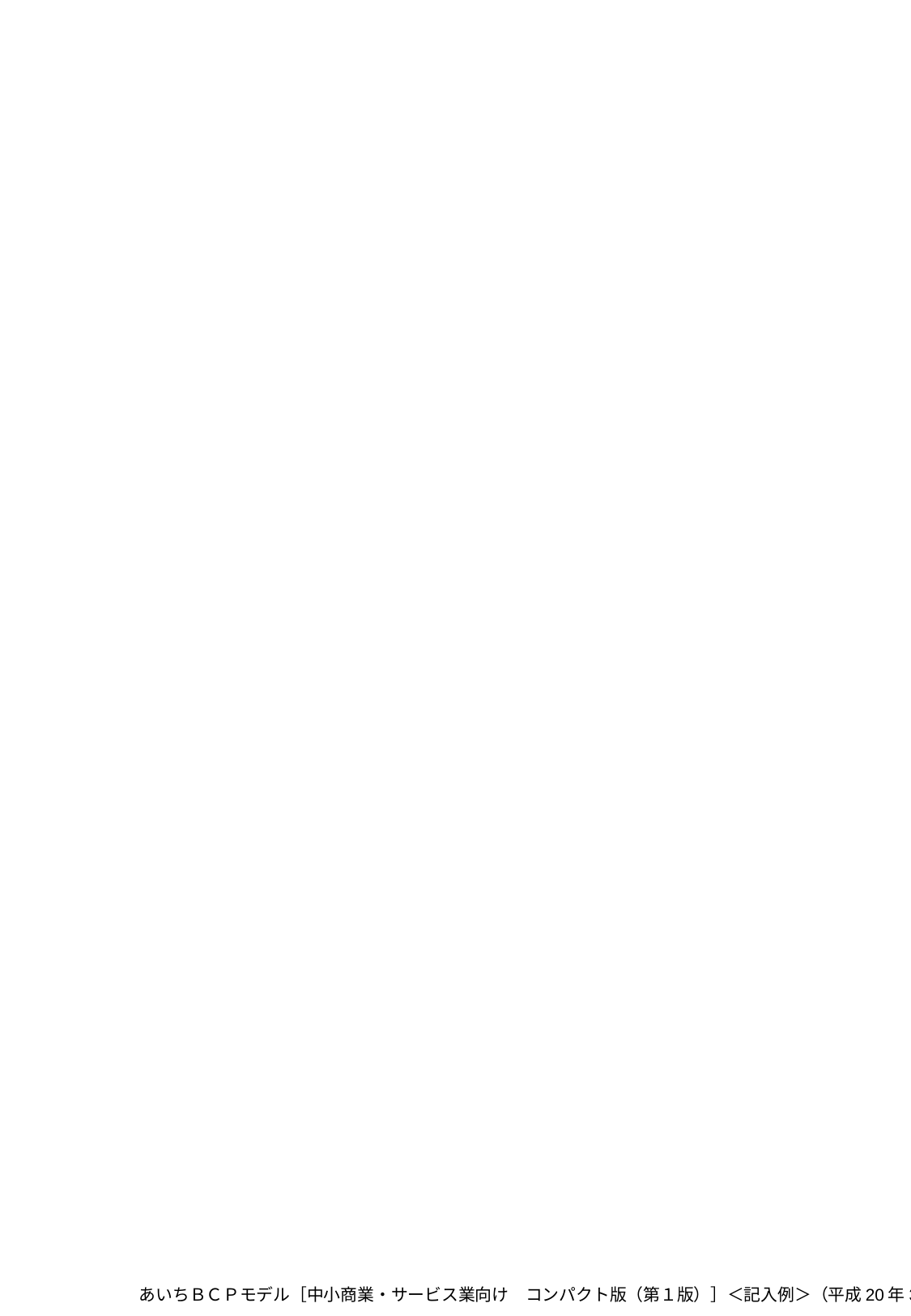

あいちＢＣＰモデル［中小商業・サービス業向け　コンパクト版（第１版）］＜記入例＞（平成20年3月）